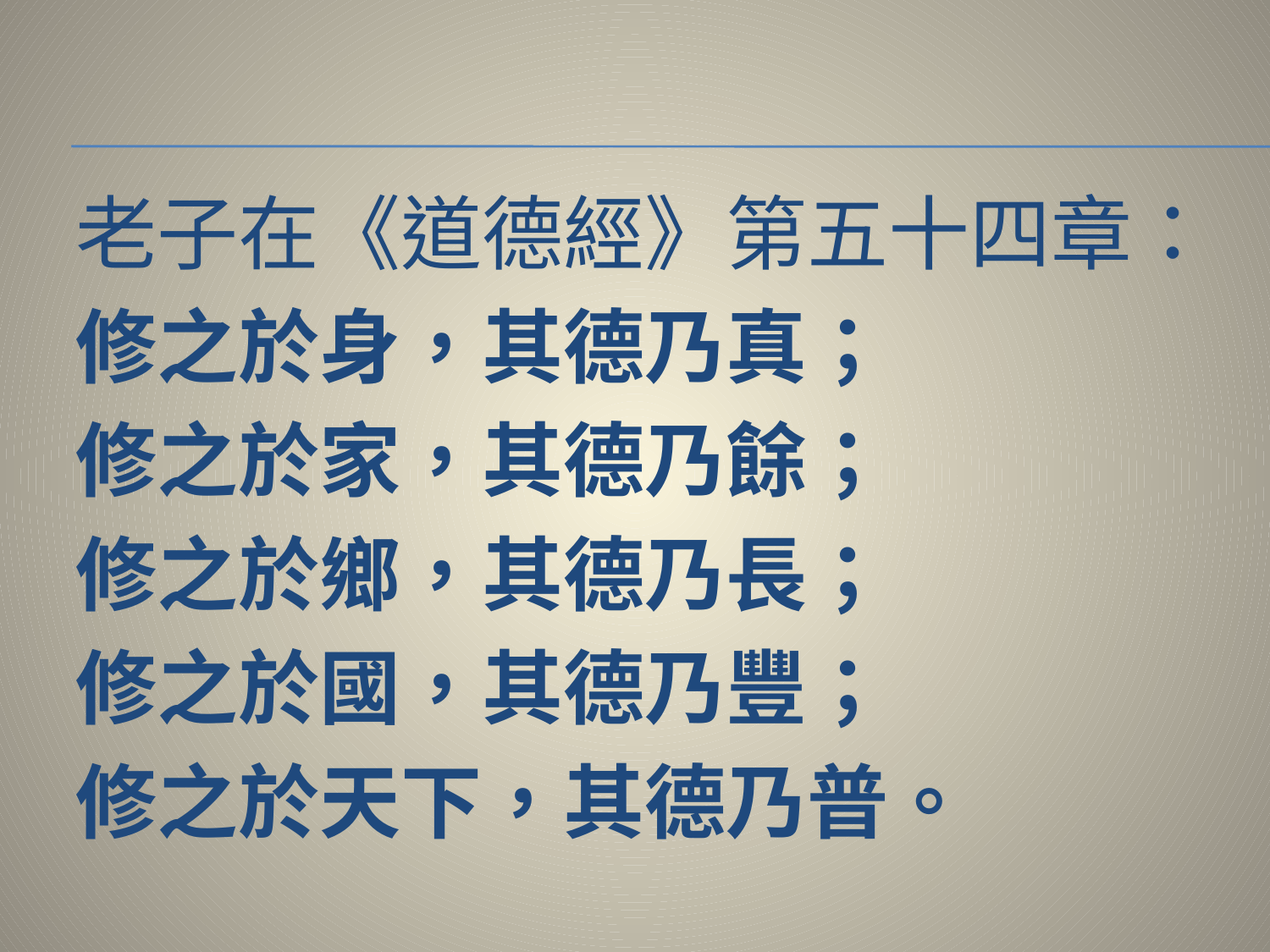

老子在《道德經》第五十四章：
修之於身，其德乃真；
修之於家，其德乃餘；
修之於鄉，其德乃長；
修之於國，其德乃豐；
修之於天下，其德乃普。